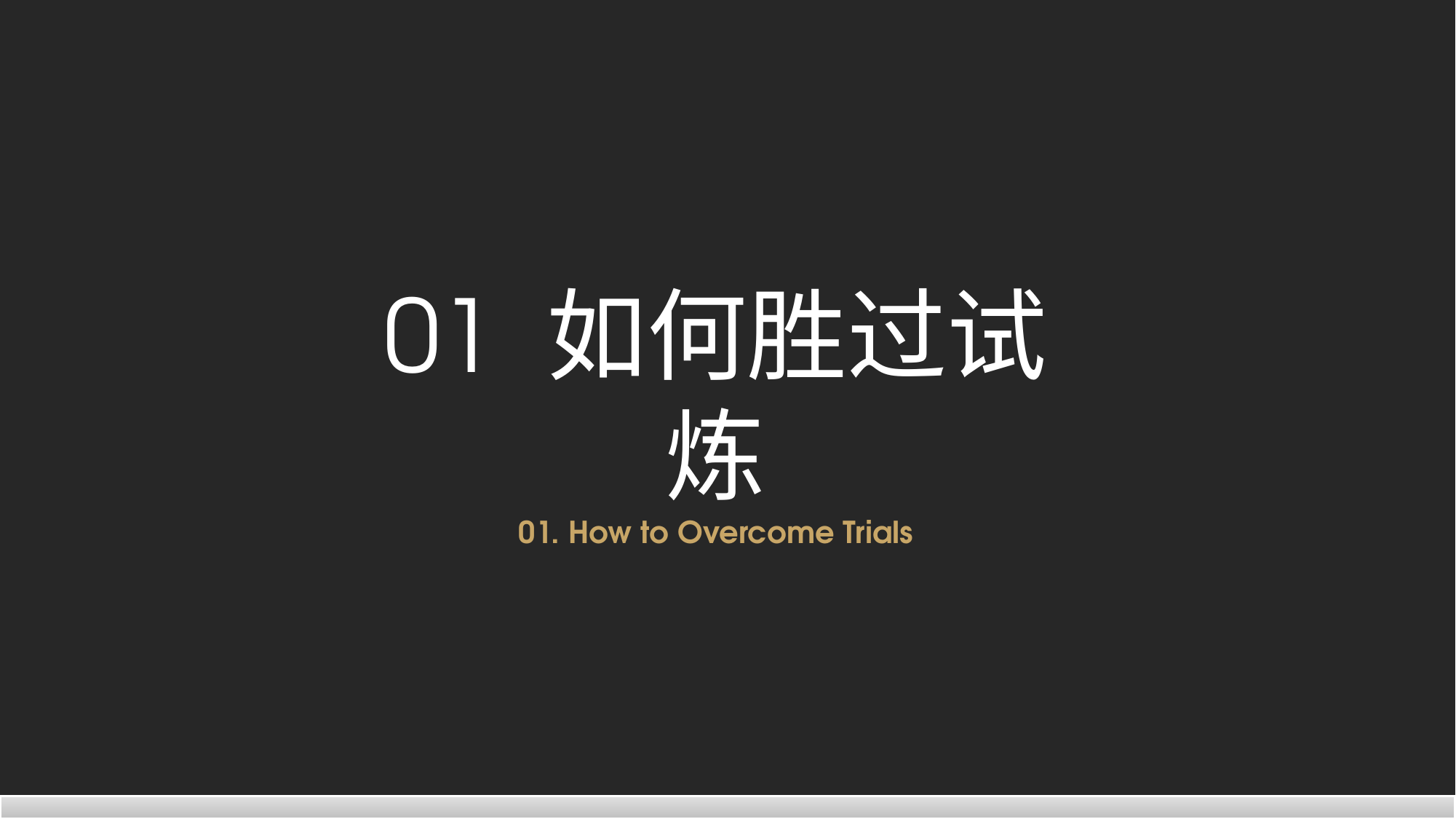

01 如何胜过试炼
01. How to Overcome Trials